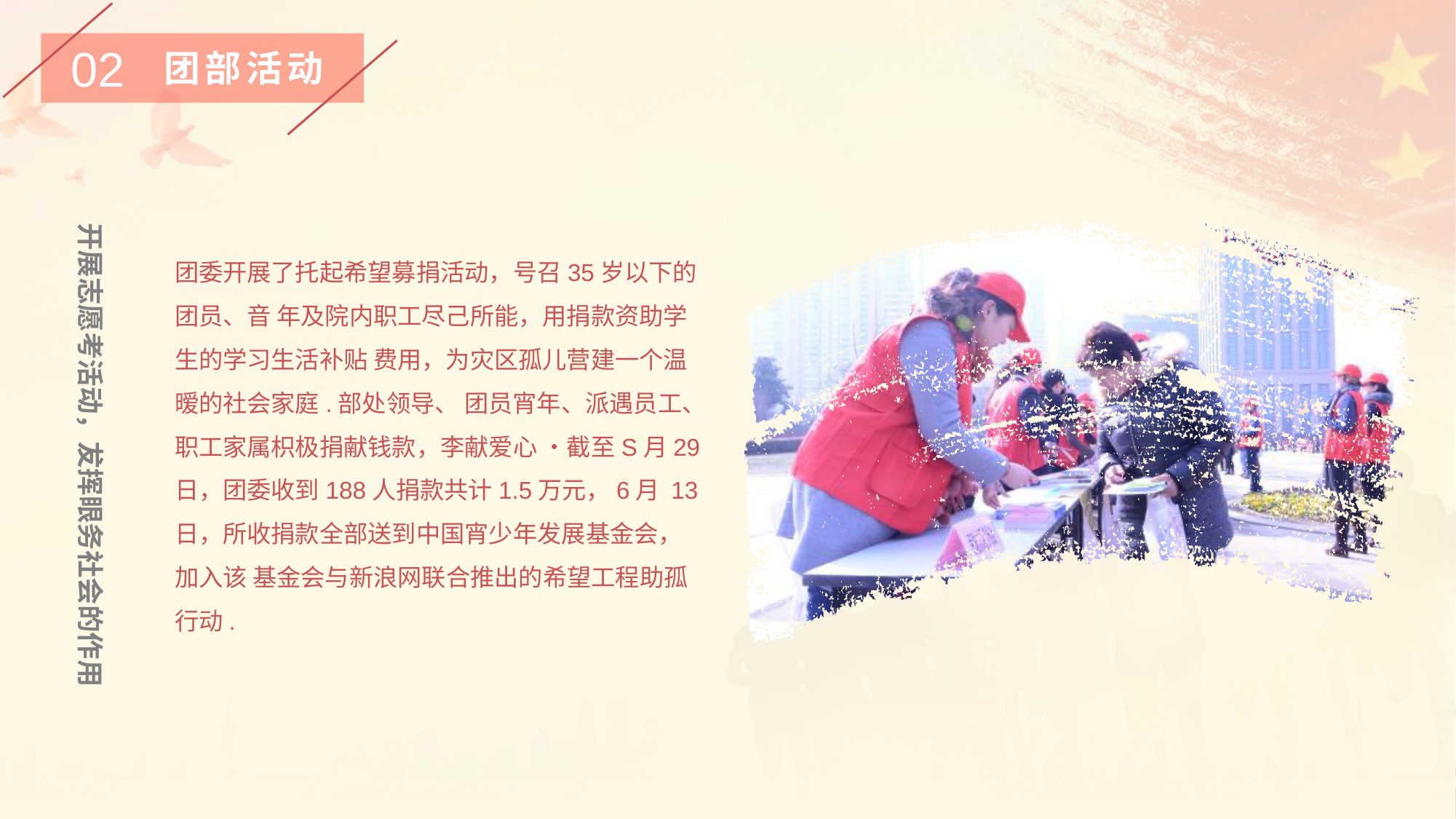

02
团部活动
开展志愿考活动，犮挥眼务社会的作用

团委开展了托起希望募捐活动，号召35岁以下的团员、音 年及院内职工尽己所能，用捐款资助学生的学习生活补贴 费用，为灾区孤儿营建一个温暧的社会家庭.部处领导、 团员宵年、派遇员工、职工家属枳极捐献钱款，李献爱心 •截至S月29日，团委收到188人捐款共计1.5万元，6月 13日，所收捐款全部送到中国宵少年发展基金会，加入该 基金会与新浪网联合推出的希望工程助孤行动.